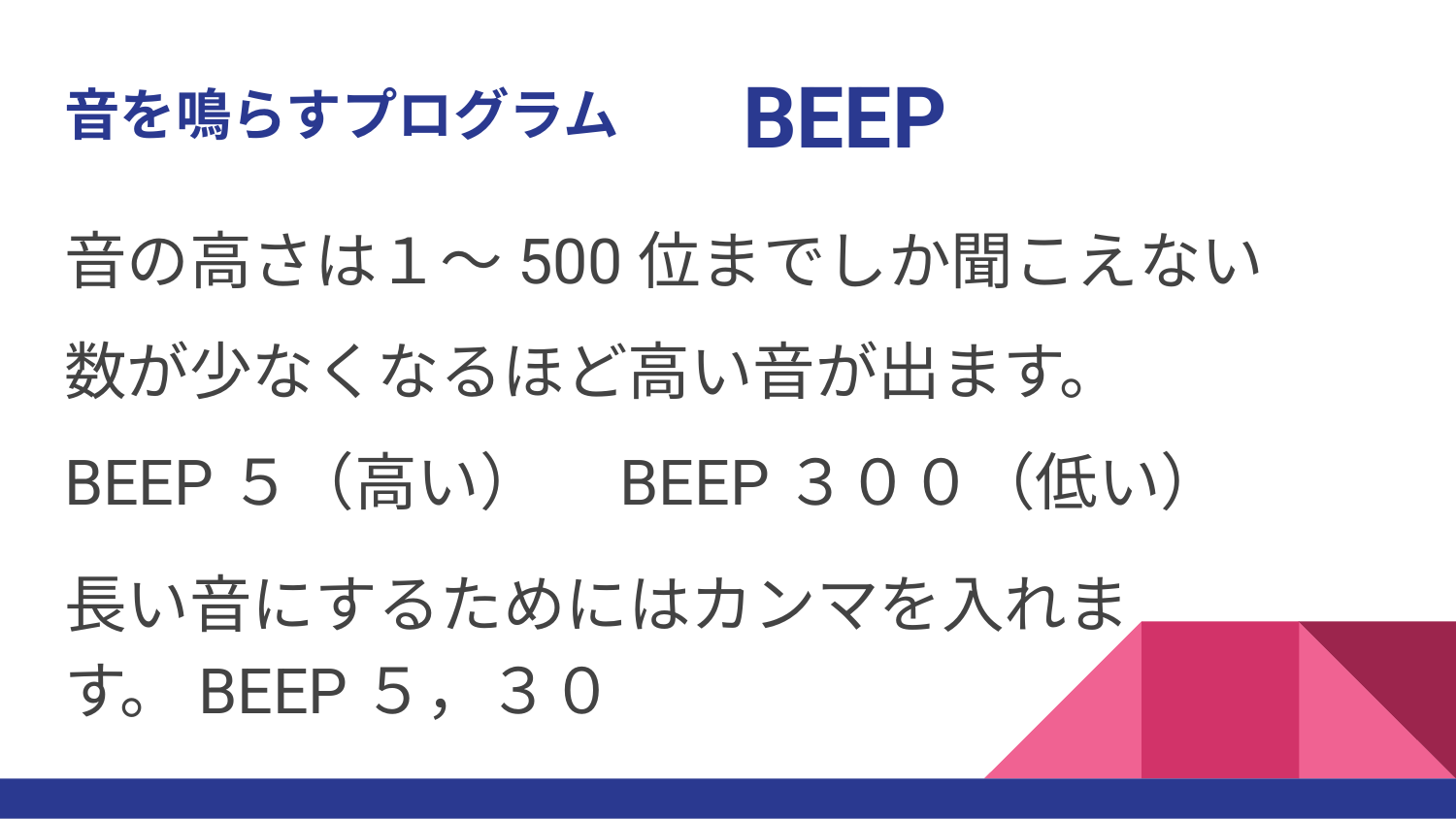

BEEP
# 音を鳴らすプログラム
音の高さは１～500位までしか聞こえない
数が少なくなるほど高い音が出ます。
BEEP５（高い）　BEEP３００（低い）
長い音にするためにはカンマを入れます。BEEP５，３０